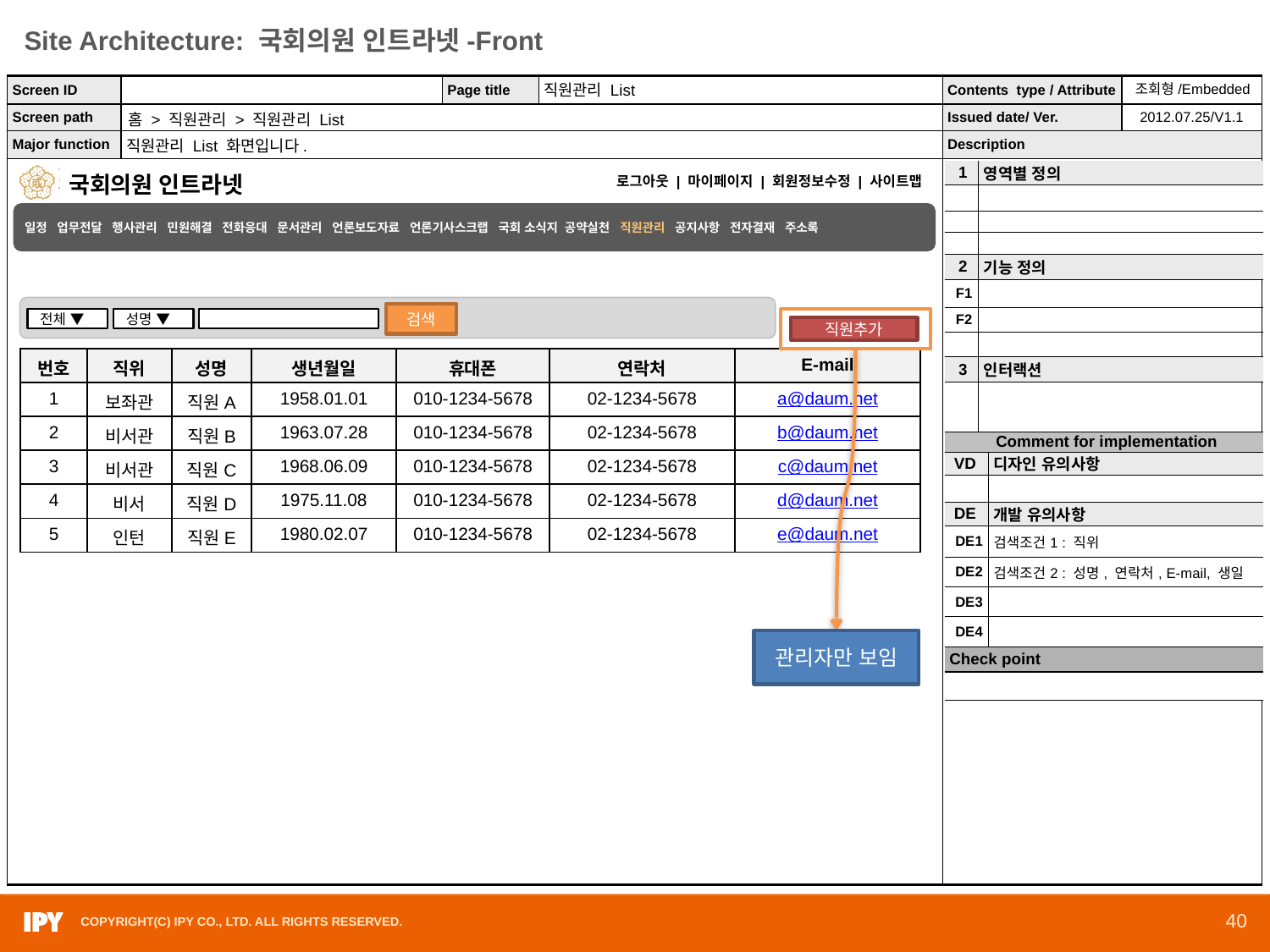

직원관리 List
조회형/Embedded
홈 > 직원관리 > 직원관리 List
직원관리 List 화면입니다.
| 1 | 영역별 정의 |  |
| --- | --- | --- |
|  |  |  |
|  |  |  |
|  |  |  |
| 2 | 기능 정의 |  |
| F1 |  |  |
| F2 |  |  |
|  |  |  |
| 3 | 인터랙션 |  |
|  |  |  |
| Comment for implementation |  |  |
| VD |  | 디자인 유의사항 |
|  |  |  |
| DE |  | 개발 유의사항 |
| DE1 |  | 검색조건1 : 직위 |
| DE2 |  | 검색조건2 : 성명, 연락처, E-mail, 생일 |
| DE3 |  |  |
| DE4 |  |  |
| Check point |  |  |
|  |  |  |
일정   업무전달   행사관리   민원해결   전화응대   문서관리   언론보도자료   언론기사스크랩   국회 소식지  공약실천   직원관리   공지사항   전자결재   주소록

검색

성명 ▼
전체 ▼

직원추가
| 번호 | 직위 | 성명 | 생년월일 | 휴대폰 | 연락처 | E-mail |
| --- | --- | --- | --- | --- | --- | --- |
| 1 | 보좌관 | 직원A | 1958.01.01 | 010-1234-5678 | 02-1234-5678 | a@daum.net |
| 2 | 비서관 | 직원B | 1963.07.28 | 010-1234-5678 | 02-1234-5678 | b@daum.net |
| 3 | 비서관 | 직원C | 1968.06.09 | 010-1234-5678 | 02-1234-5678 | c@daum.net |
| 4 | 비서 | 직원D | 1975.11.08 | 010-1234-5678 | 02-1234-5678 | d@daum.net |
| 5 | 인턴 | 직원E | 1980.02.07 | 010-1234-5678 | 02-1234-5678 | e@daum.net |
관리자만 보임
40